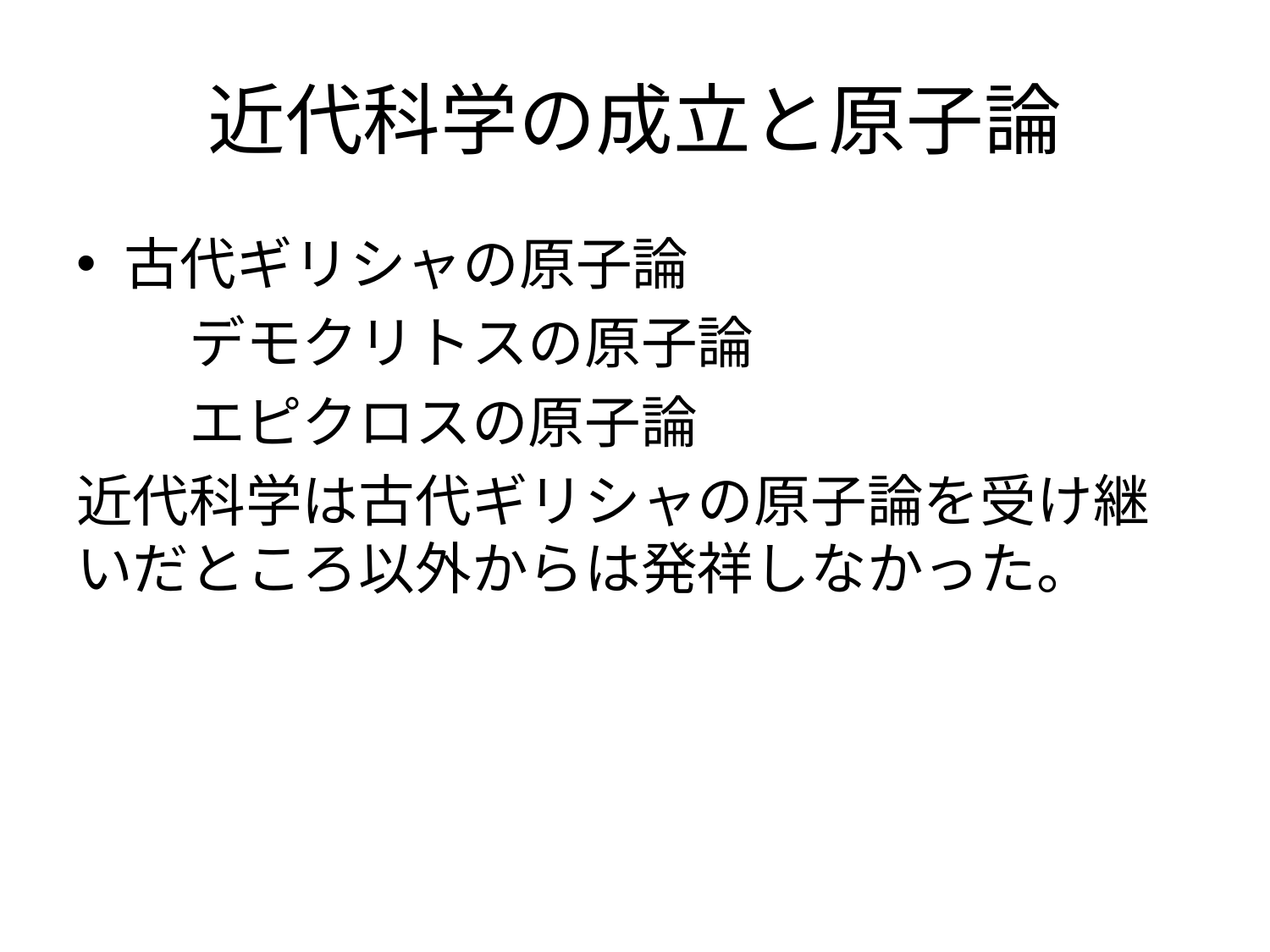

# 近代科学の成立と原子論
古代ギリシャの原子論
　　デモクリトスの原子論
　　エピクロスの原子論
近代科学は古代ギリシャの原子論を受け継いだところ以外からは発祥しなかった。